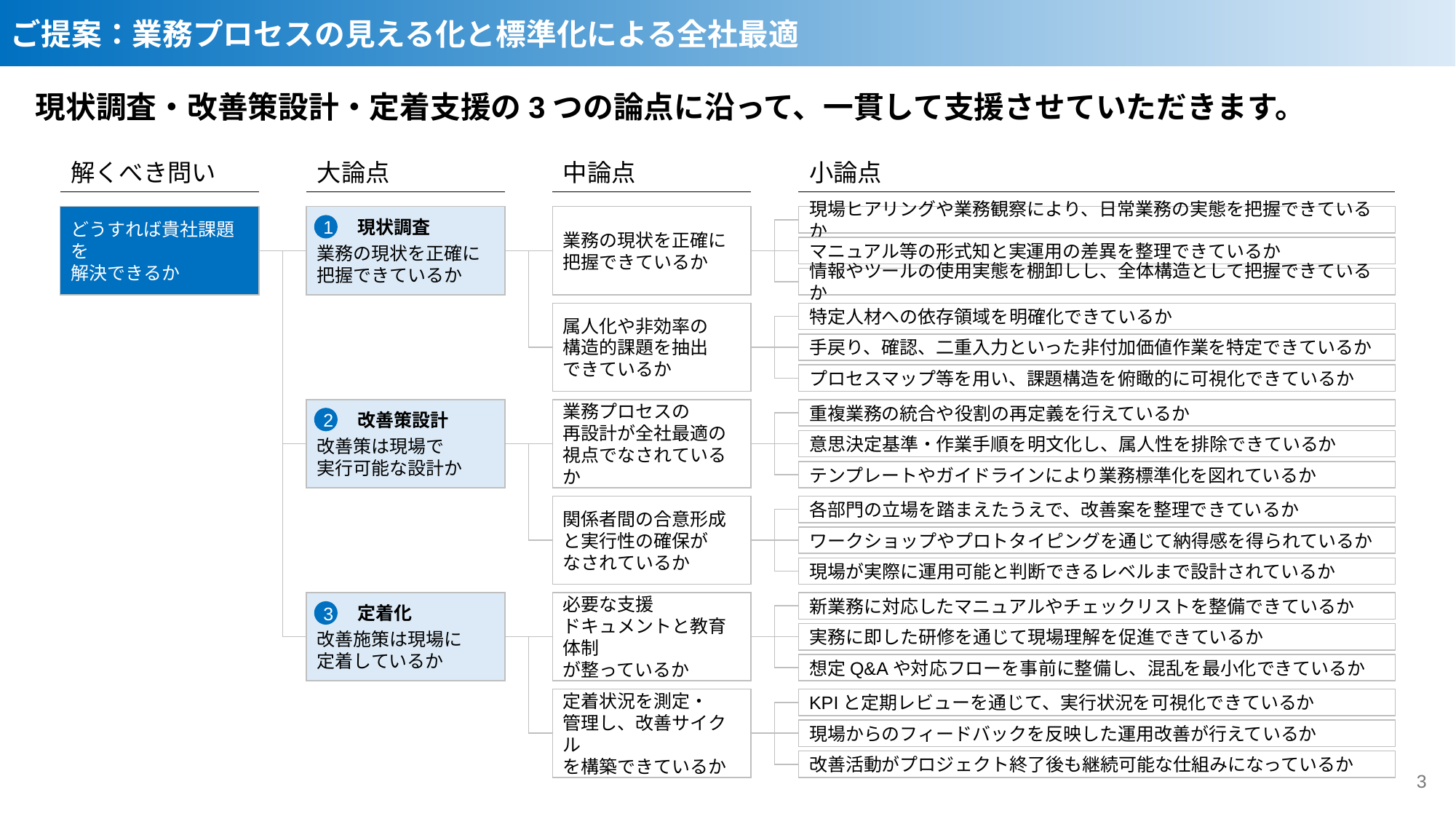

ご提案：業務プロセスの見える化と標準化による全社最適
現状調査・改善策設計・定着支援の3つの論点に沿って、一貫して支援させていただきます。
解くべき問い
大論点
中論点
小論点
現場ヒアリングや業務観察により、日常業務の実態を把握できているか
どうすれば貴社課題を
解決できるか
　　 現状調査
業務の現状を正確に把握できているか
業務の現状を正確に
把握できているか
1
マニュアル等の形式知と実運用の差異を整理できているか
情報やツールの使用実態を棚卸しし、全体構造として把握できているか
特定人材への依存領域を明確化できているか
属人化や非効率の
構造的課題を抽出
できているか
手戻り、確認、二重入力といった非付加価値作業を特定できているか
プロセスマップ等を用い、課題構造を俯瞰的に可視化できているか
重複業務の統合や役割の再定義を行えているか
　　 改善策設計
改善策は現場で
実行可能な設計か
業務プロセスの
再設計が全社最適の
視点でなされているか
2
意思決定基準・作業手順を明文化し、属人性を排除できているか
テンプレートやガイドラインにより業務標準化を図れているか
各部門の立場を踏まえたうえで、改善案を整理できているか
関係者間の合意形成
と実行性の確保が
なされているか
ワークショップやプロトタイピングを通じて納得感を得られているか
現場が実際に運用可能と判断できるレベルまで設計されているか
新業務に対応したマニュアルやチェックリストを整備できているか
　　 定着化
改善施策は現場に
定着しているか
必要な支援
ドキュメントと教育体制
が整っているか
3
実務に即した研修を通じて現場理解を促進できているか
想定Q&Aや対応フローを事前に整備し、混乱を最小化できているか
KPIと定期レビューを通じて、実行状況を可視化できているか
定着状況を測定・
管理し、改善サイクル
を構築できているか
現場からのフィードバックを反映した運用改善が行えているか
改善活動がプロジェクト終了後も継続可能な仕組みになっているか
3